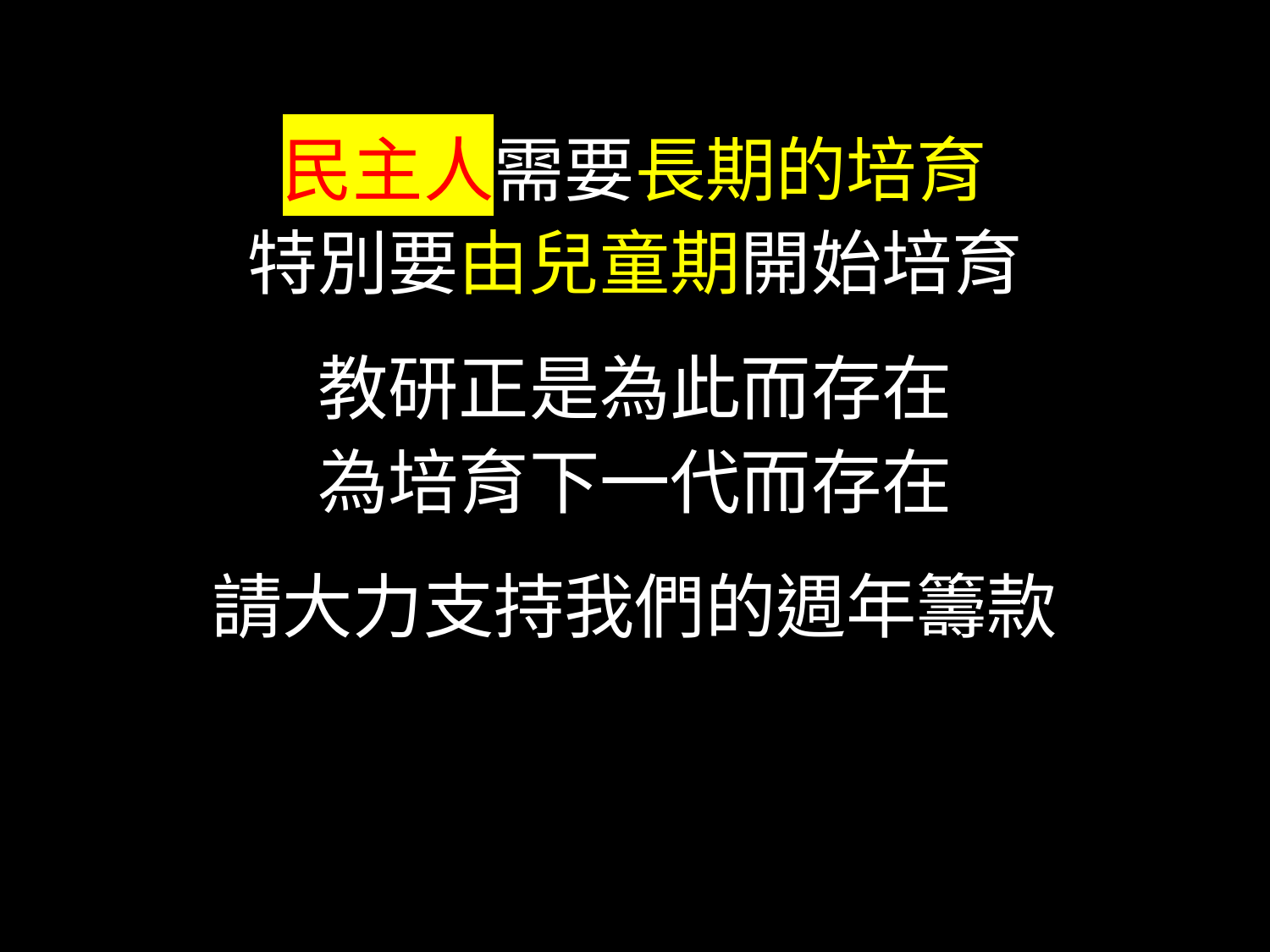

民主人需要長期的培育
特別要由兒童期開始培育
教研正是為此而存在
為培育下一代而存在
請大力支持我們的週年籌款